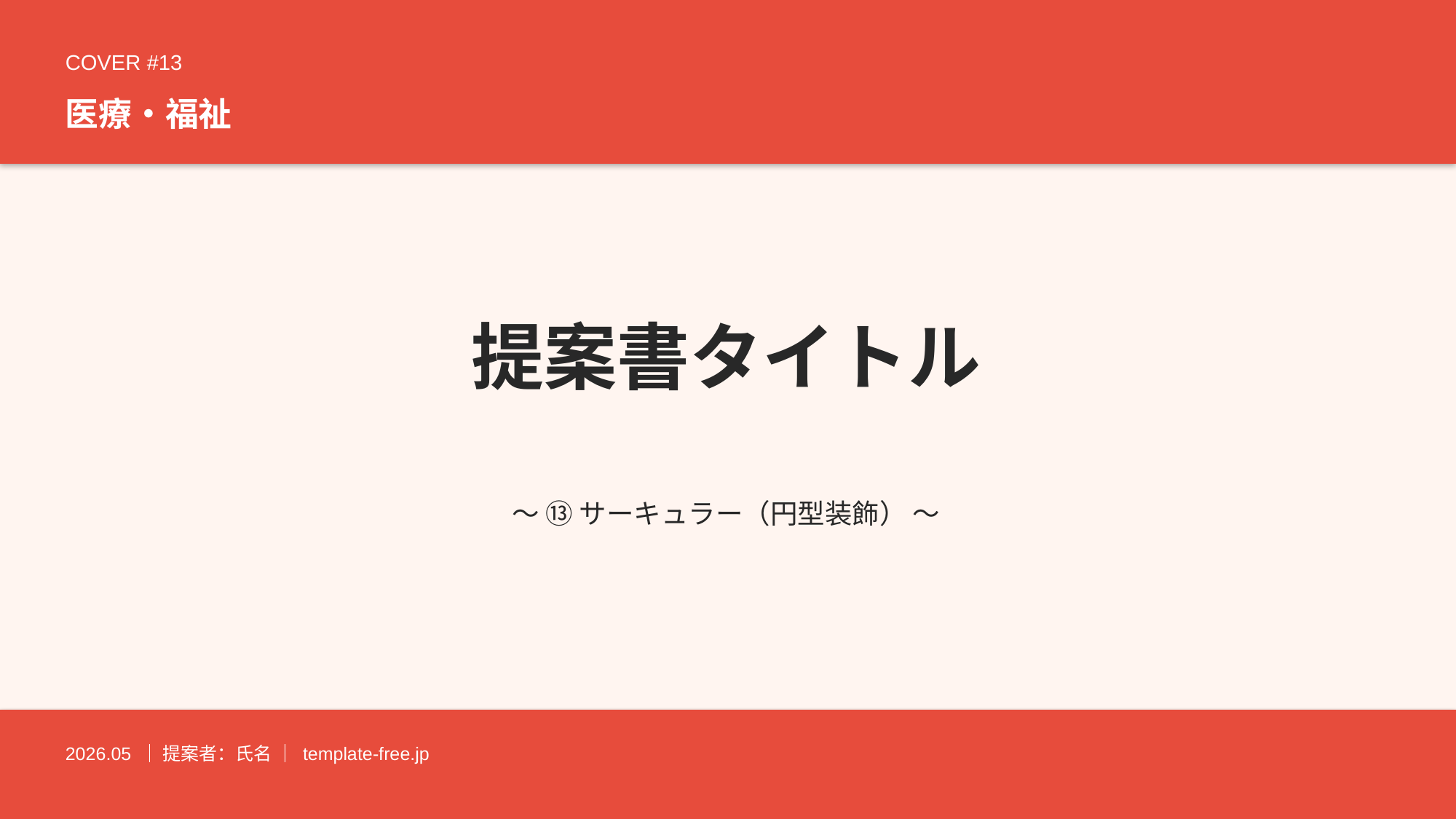

COVER #13
医療・福祉
提案書タイトル
〜 ⑬ サーキュラー（円型装飾） 〜

2026.05 ｜ 提案者：氏名 ｜ template-free.jp